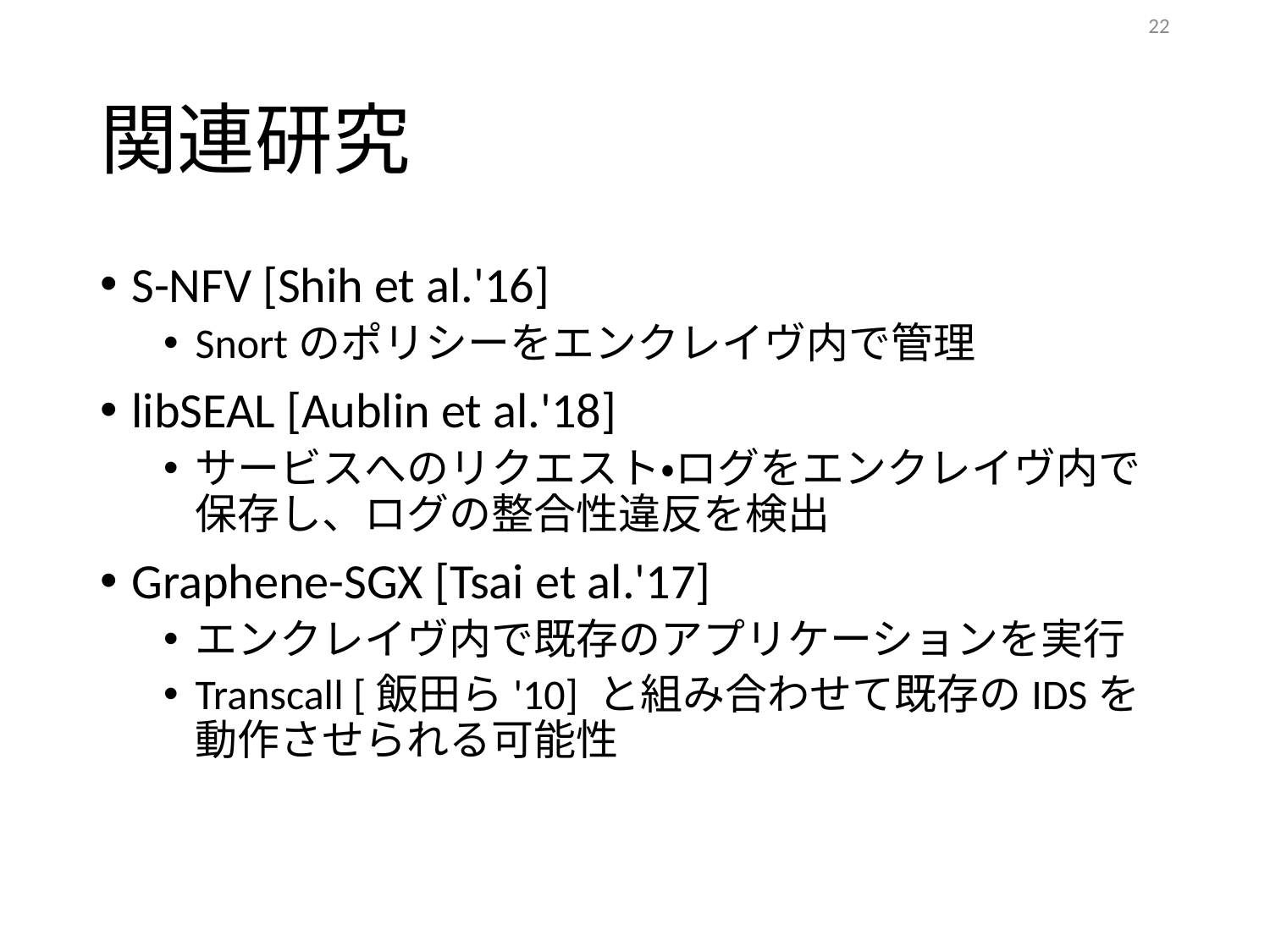

22
# 関連研究
S-NFV [Shih et al.'16]
Snortのポリシーをエンクレイヴ内で管理
libSEAL [Aublin et al.'18]
サービスへのリクエスト・ログをエンクレイヴ内で保存し、ログの整合性違反を検出
Graphene-SGX [Tsai et al.'17]
エンクレイヴ内で既存のアプリケーションを実行
Transcall [飯田ら'10] と組み合わせて既存のIDSを動作させられる可能性